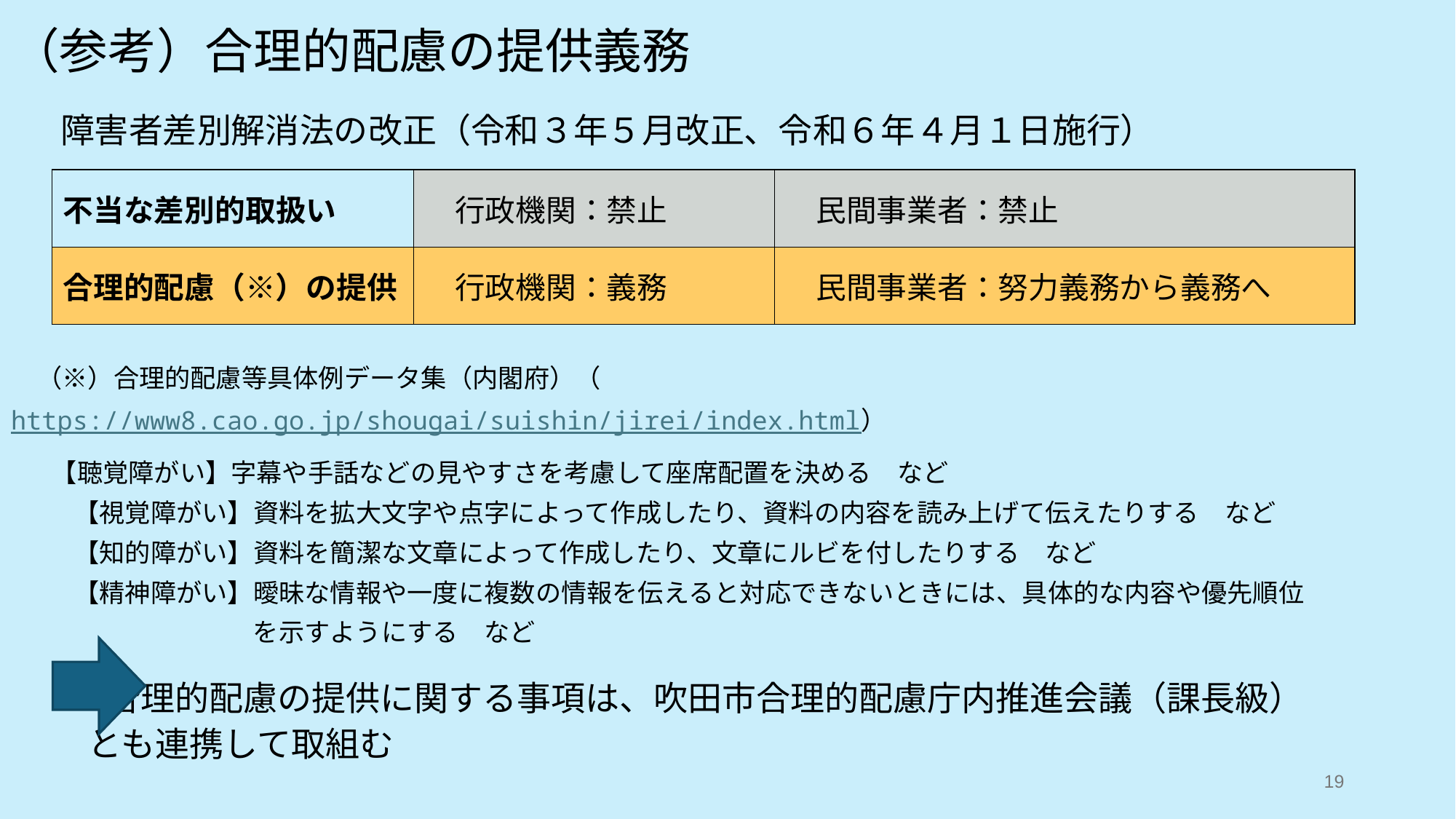

# （参考）合理的配慮の提供義務
 　障害者差別解消法の改正（令和３年５月改正、令和６年４月１日施行）

　（※）合理的配慮等具体例データ集（内閣府）（https://www8.cao.go.jp/shougai/suishin/jirei/index.html）
      【聴覚障がい】字幕や手話などの見やすさを考慮して座席配置を決める　など
　　  【視覚障がい】資料を拡大文字や点字によって作成したり、資料の内容を読み上げて伝えたりする　など
　　  【知的障がい】資料を簡潔な文章によって作成したり、文章にルビを付したりする　など
　　  【精神障がい】曖昧な情報や一度に複数の情報を伝えると対応できないときには、具体的な内容や優先順位
　　　　　　　　　  を示すようにする　など

       　合理的配慮の提供に関する事項は、吹田市合理的配慮庁内推進会議（課長級）
         とも連携して取組む

| 不当な差別的取扱い | 行政機関：禁止 | 民間事業者：禁止 |
| --- | --- | --- |
| 合理的配慮（※）の提供 | 行政機関：義務 | 民間事業者：努力義務から義務へ |

19